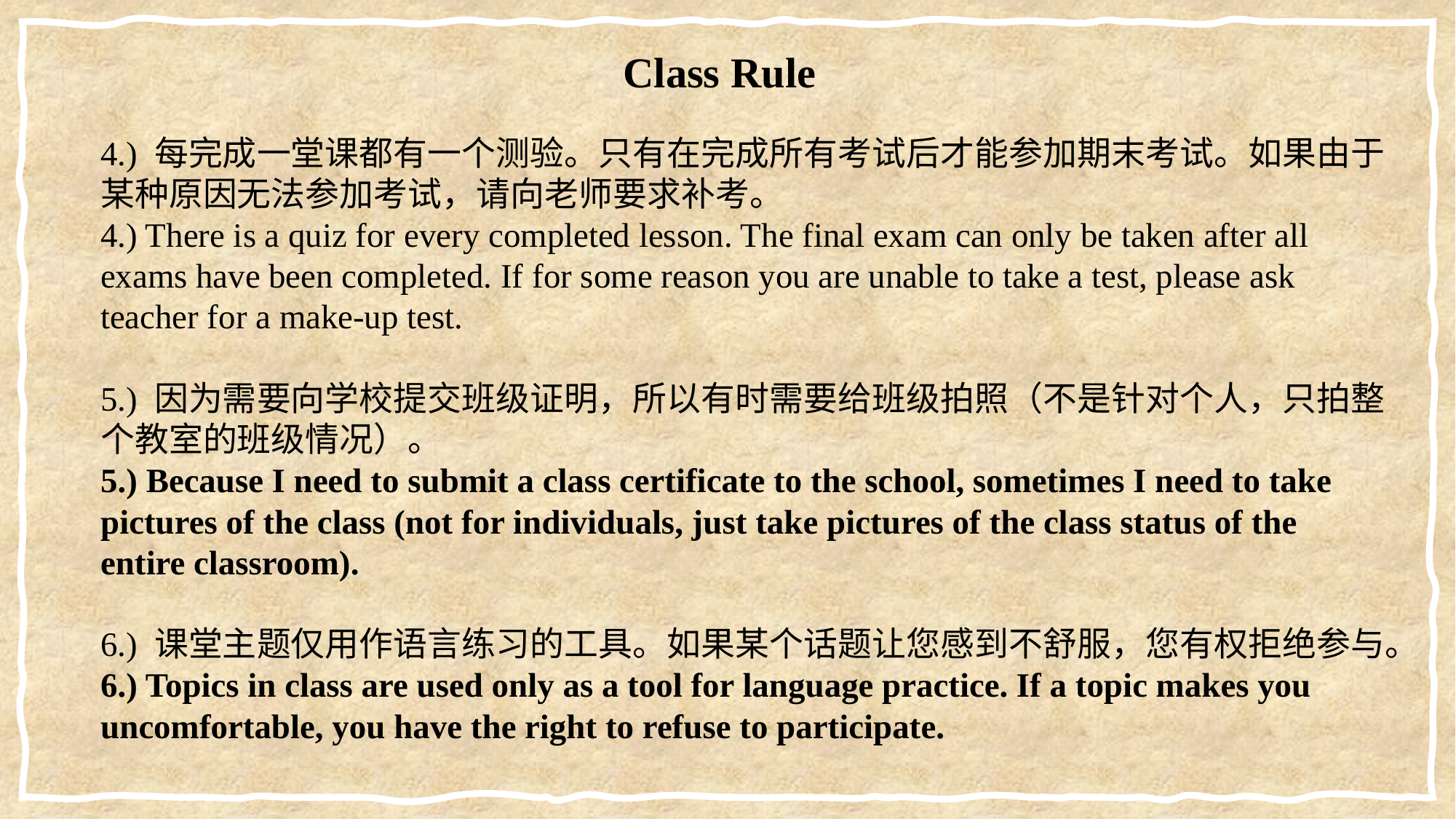

Class Rule

4.) 每完成一堂课都有一个测验。只有在完成所有考试后才能参加期末考试。如果由于某种原因无法参加考试，请向老师要求补考。
4.) There is a quiz for every completed lesson. The final exam can only be taken after all exams have been completed. If for some reason you are unable to take a test, please ask  teacher for a make-up test.

5.) 因为需要向学校提交班级证明，所以有时需要给班级拍照（不是针对个人，只拍整个教室的班级情况）。
5.) Because I need to submit a class certificate to the school, sometimes I need to take pictures of the class (not for individuals, just take pictures of the class status of the entire classroom).

6.) 课堂主题仅用作语言练习的工具。如果某个话题让您感到不舒服，您有权拒绝参与。
6.) Topics in class are used only as a tool for language practice. If a topic makes you uncomfortable, you have the right to refuse to participate.